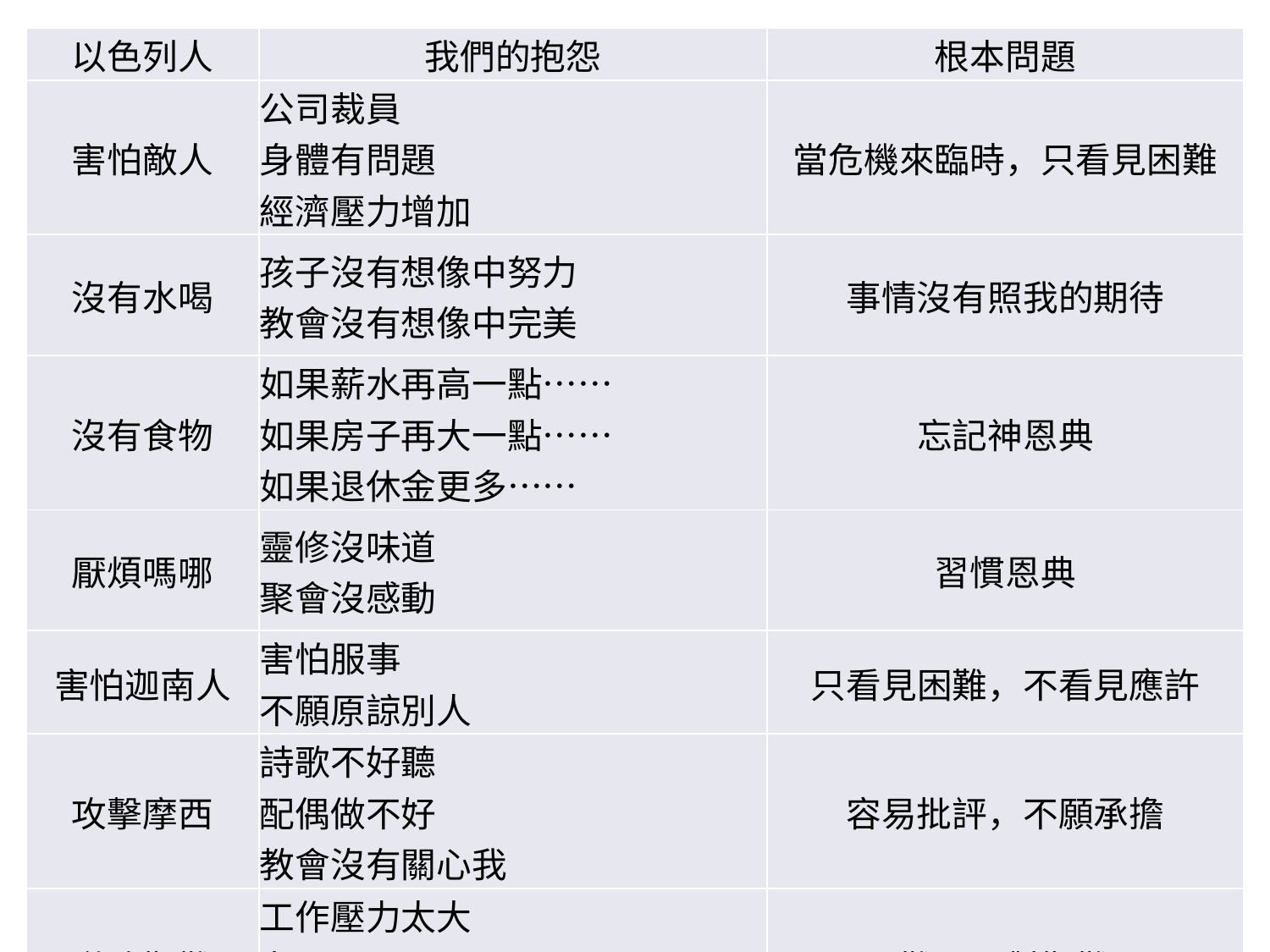

| 以色列人 | 我們的抱怨 | 根本問題 |
| --- | --- | --- |
| 害怕敵人 | 公司裁員 身體有問題 經濟壓力增加 | 當危機來臨時，只看見困難 |
| 沒有水喝 | 孩子沒有想像中努力 教會沒有想像中完美 | 事情沒有照我的期待 |
| 沒有食物 | 如果薪水再高一點…… 如果房子再大一點…… 如果退休金更多…… | 忘記神恩典 |
| 厭煩嗎哪 | 靈修沒味道 聚會沒感動 | 習慣恩典 |
| 害怕迦南人 | 害怕服事 不願原諒別人 | 只看見困難，不看見應許 |
| 攻擊摩西 | 詩歌不好聽 配偶做不好 教會沒有關心我 | 容易批評，不願承擔 |
| 道路艱難 | 工作壓力太大 老闆不公平 同事難相處 | 難以面對艱難 |